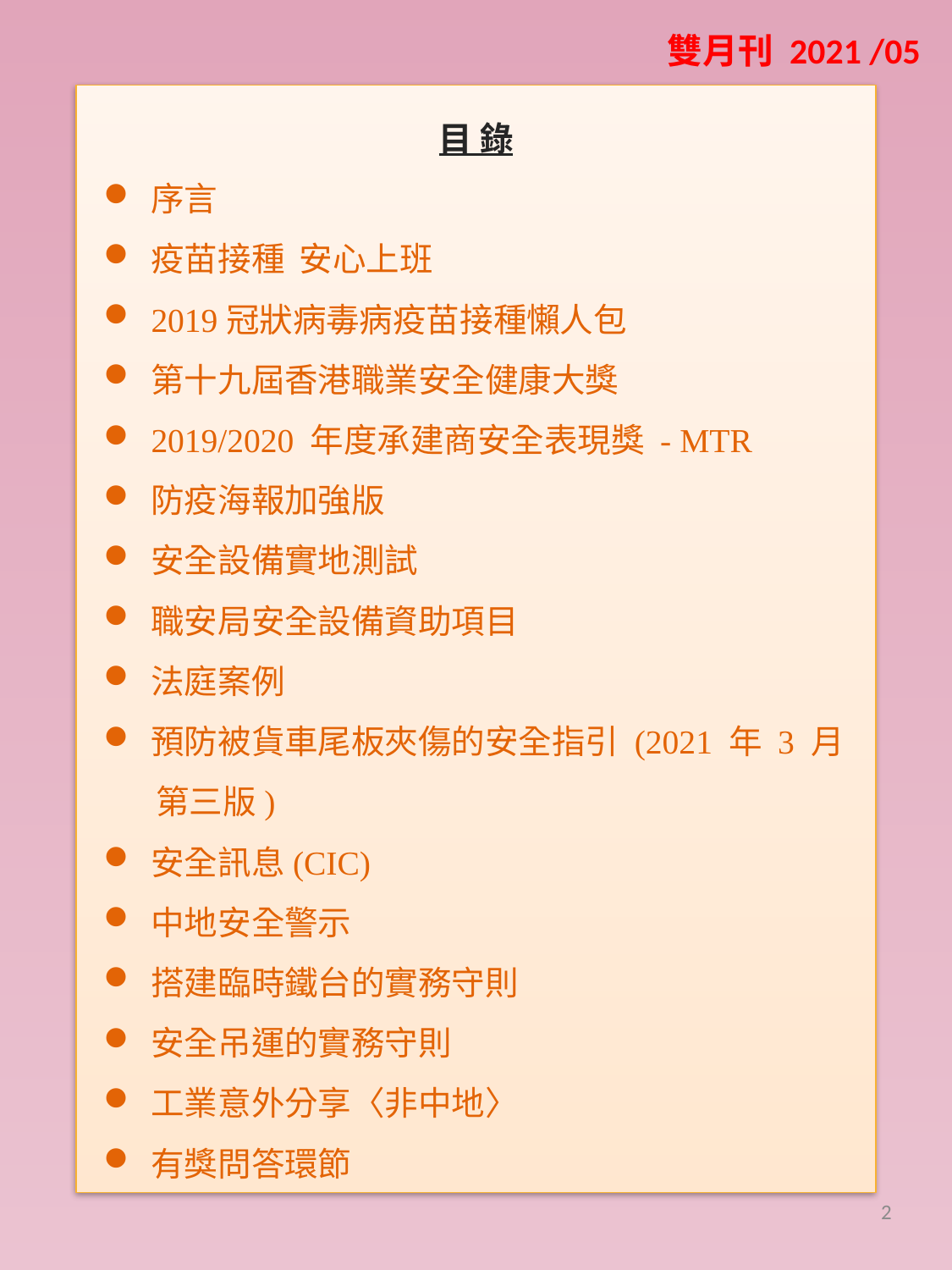

雙月刊 2021 /05
目 錄
序言
疫苗接種  安心上班
2019冠狀病毒病疫苗接種懶人包
第十九屆香港職業安全健康大獎
2019/2020 年度承建商安全表現獎 - MTR
防疫海報加強版
安全設備實地測試
職安局安全設備資助項目
法庭案例
預防被貨車尾板夾傷的安全指引 (2021 年 3 月
      第三版)
安全訊息(CIC)
中地安全警示
搭建臨時鐵台的實務守則
安全吊運的實務守則
工業意外分享〈非中地〉
有獎問答環節
2